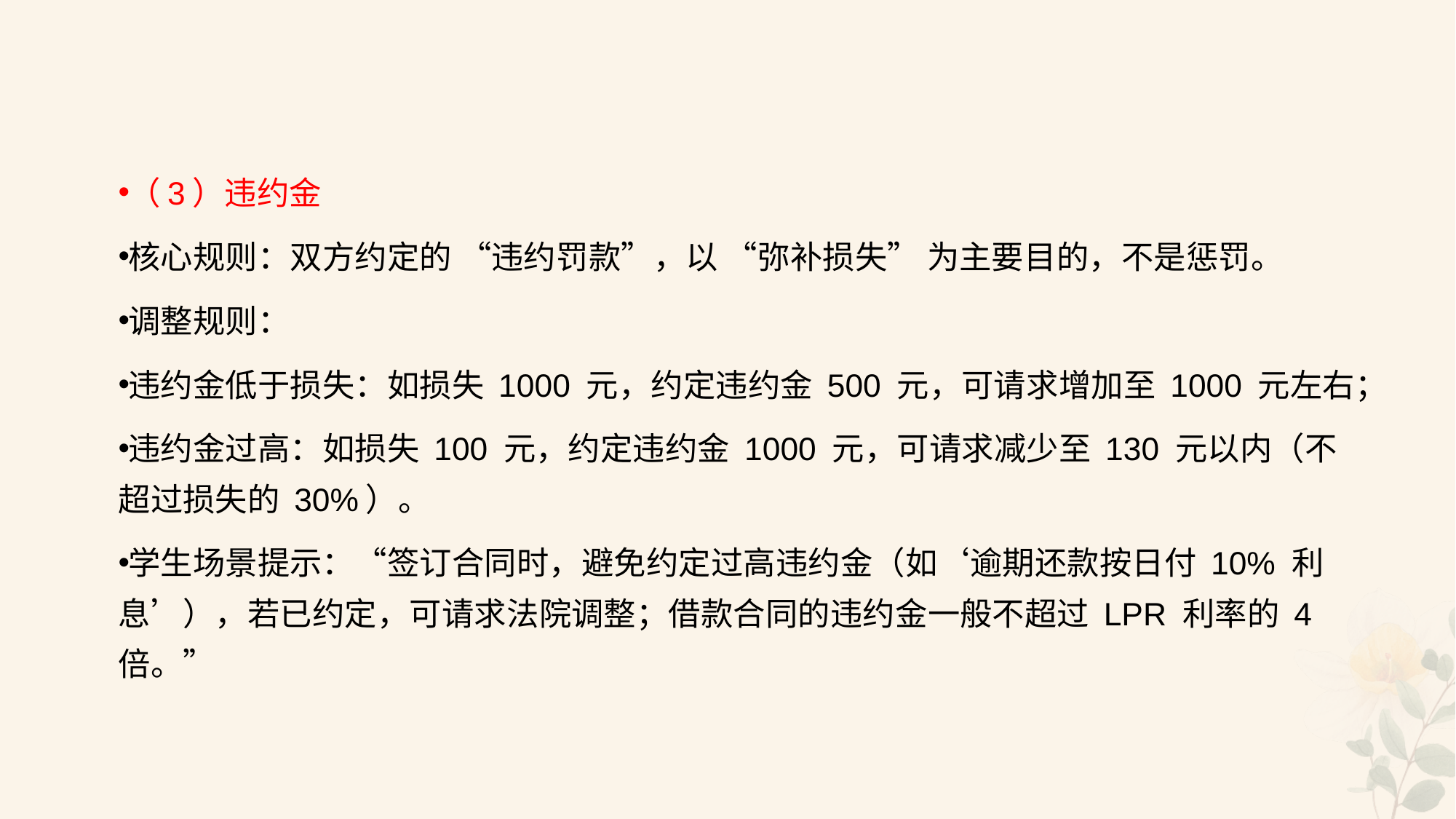

#
（3）违约金
核心规则：双方约定的 “违约罚款”，以 “弥补损失” 为主要目的，不是惩罚。
调整规则：
违约金低于损失：如损失 1000 元，约定违约金 500 元，可请求增加至 1000 元左右；
违约金过高：如损失 100 元，约定违约金 1000 元，可请求减少至 130 元以内（不超过损失的 30%）。
学生场景提示：“签订合同时，避免约定过高违约金（如‘逾期还款按日付 10% 利息’），若已约定，可请求法院调整；借款合同的违约金一般不超过 LPR 利率的 4 倍。”